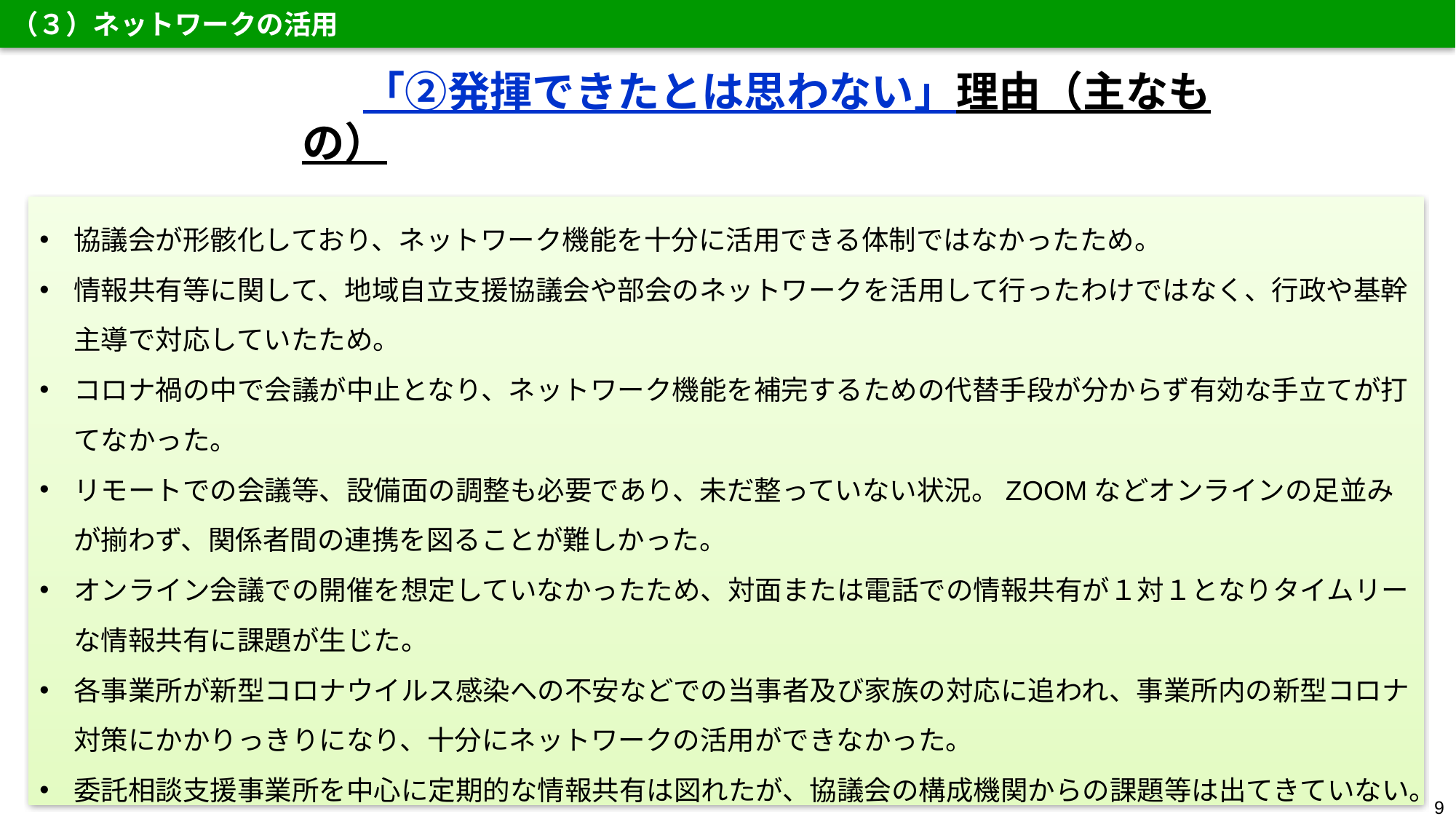

（３）ネットワークの活用
　　「②発揮できたとは思わない」理由（主なもの）
協議会が形骸化しており、ネットワーク機能を十分に活用できる体制ではなかったため。
情報共有等に関して、地域自立支援協議会や部会のネットワークを活用して行ったわけではなく、行政や基幹主導で対応していたため。
コロナ禍の中で会議が中止となり、ネットワーク機能を補完するための代替手段が分からず有効な手立てが打てなかった。
リモートでの会議等、設備面の調整も必要であり、未だ整っていない状況。ZOOMなどオンラインの足並みが揃わず、関係者間の連携を図ることが難しかった。
オンライン会議での開催を想定していなかったため、対面または電話での情報共有が１対１となりタイムリーな情報共有に課題が生じた。
各事業所が新型コロナウイルス感染への不安などでの当事者及び家族の対応に追われ、事業所内の新型コロナ対策にかかりっきりになり、十分にネットワークの活用ができなかった。
委託相談支援事業所を中心に定期的な情報共有は図れたが、協議会の構成機関からの課題等は出てきていない。

9